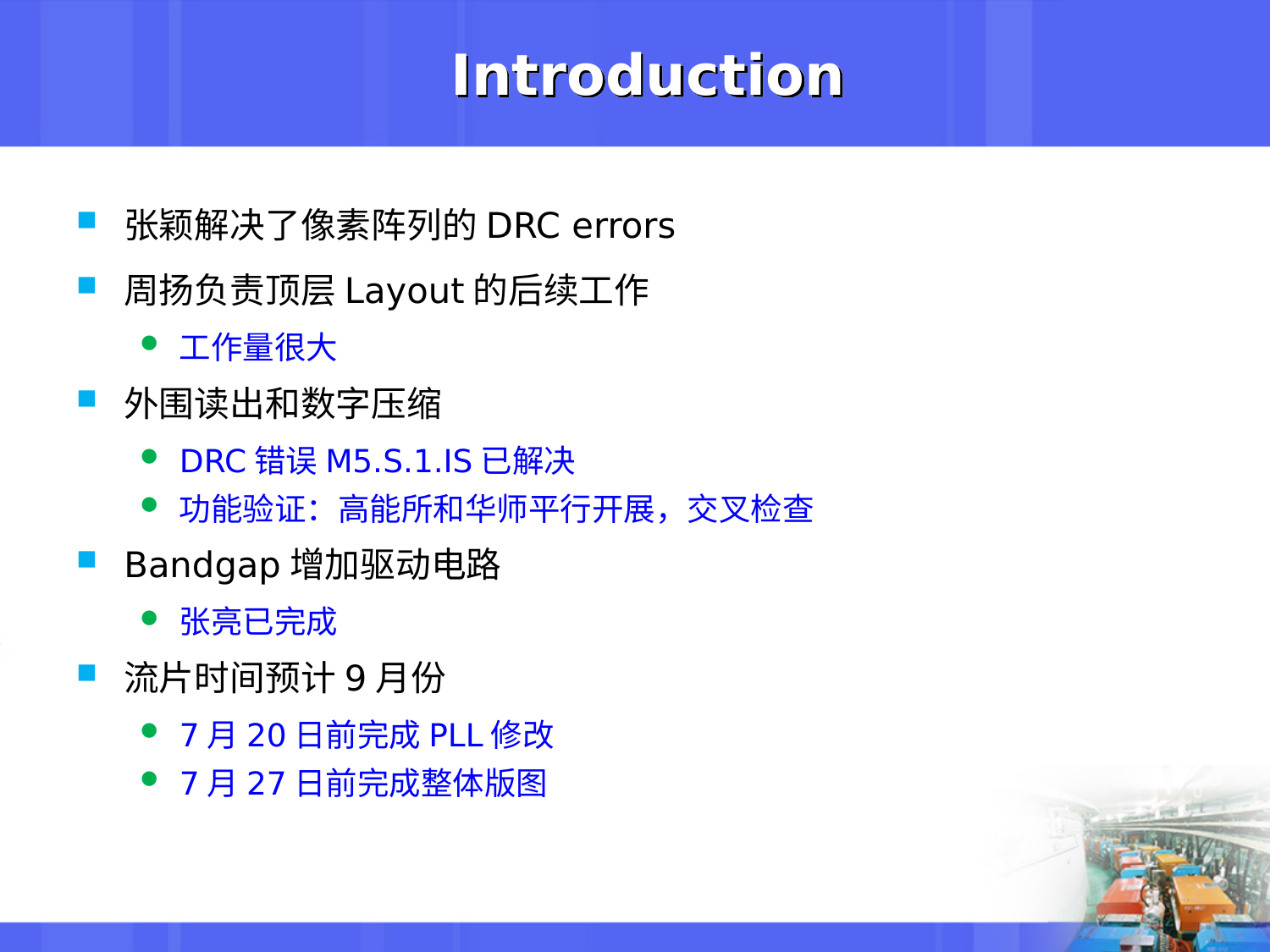

# Introduction
张颖解决了像素阵列的DRC errors
周扬负责顶层Layout的后续工作
工作量很大
外围读出和数字压缩
DRC错误M5.S.1.IS已解决
功能验证：高能所和华师平行开展，交叉检查
Bandgap增加驱动电路
张亮已完成
流片时间预计9月份
7月20日前完成PLL修改
7月27日前完成整体版图